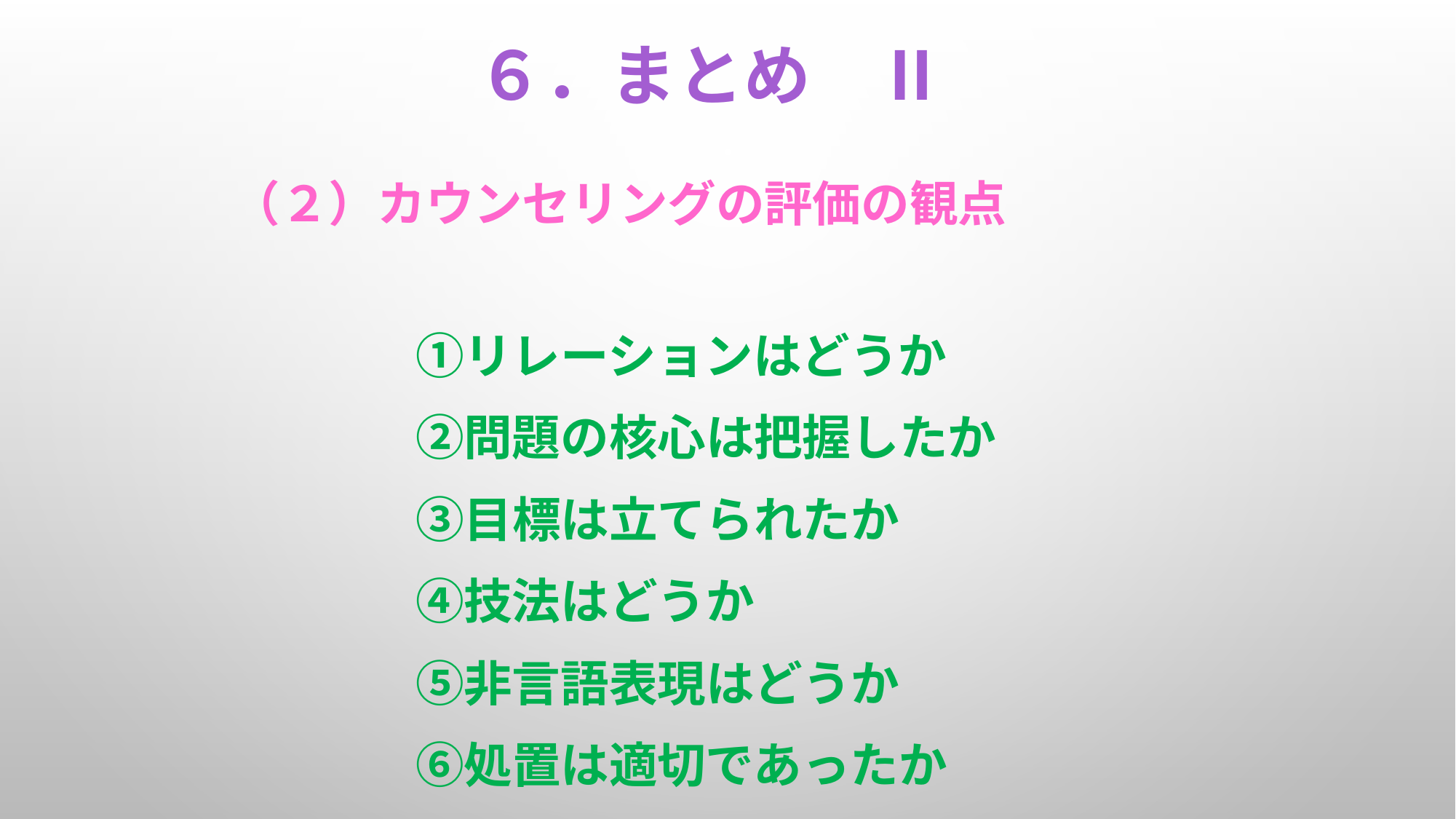

# ６．まとめ　Ⅱ
 （２）カウンセリングの評価の観点
　　　　①リレーションはどうか
　　　　②問題の核心は把握したか
　　　　③目標は立てられたか
　　　　④技法はどうか
　　　　⑤非言語表現はどうか
　　　　⑥処置は適切であったか